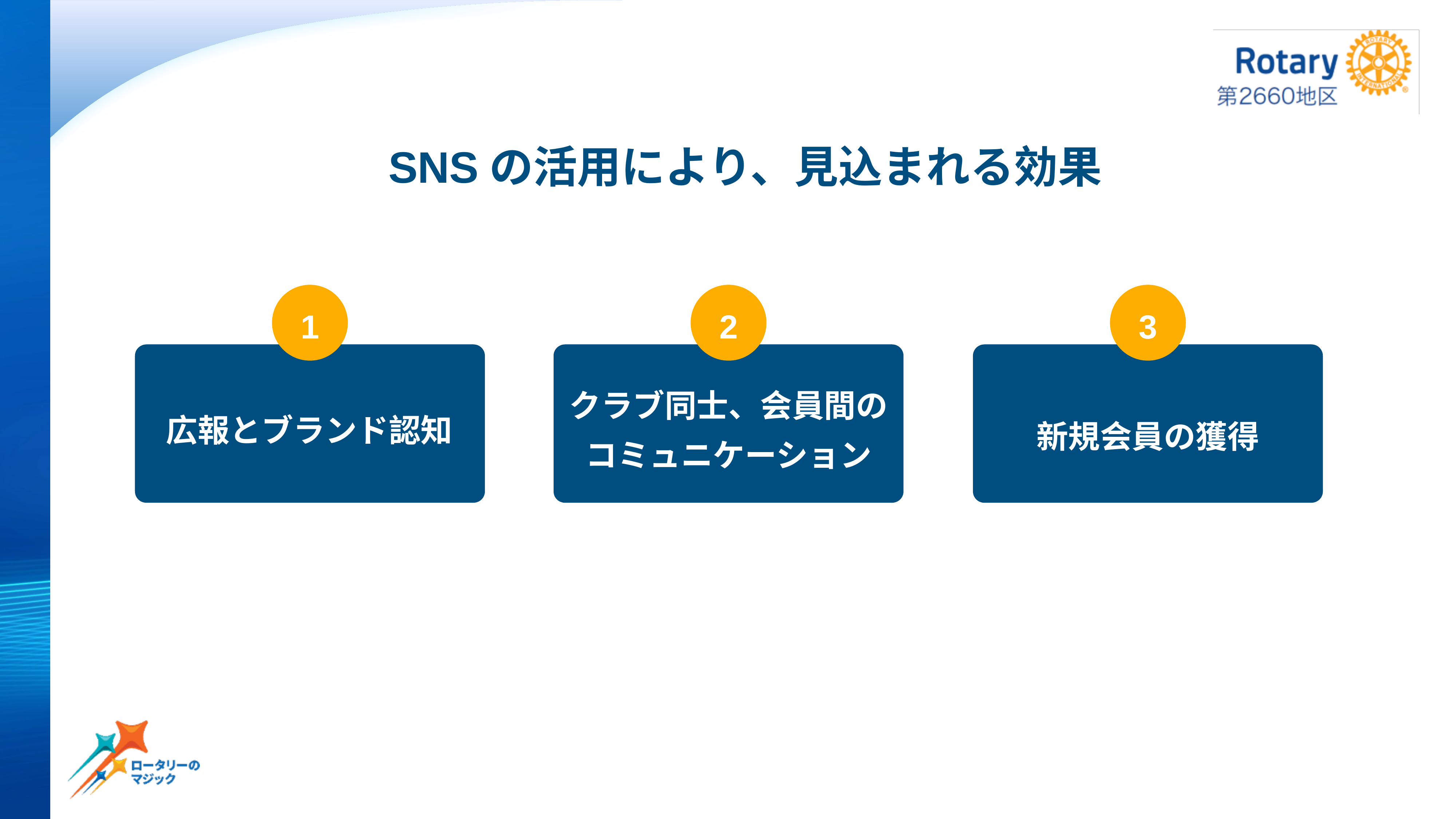

SNSの活用により、見込まれる効果
1
2
3

クラブ同士、会員間のコミュニケーション
広報とブランド認知
新規会員の獲得